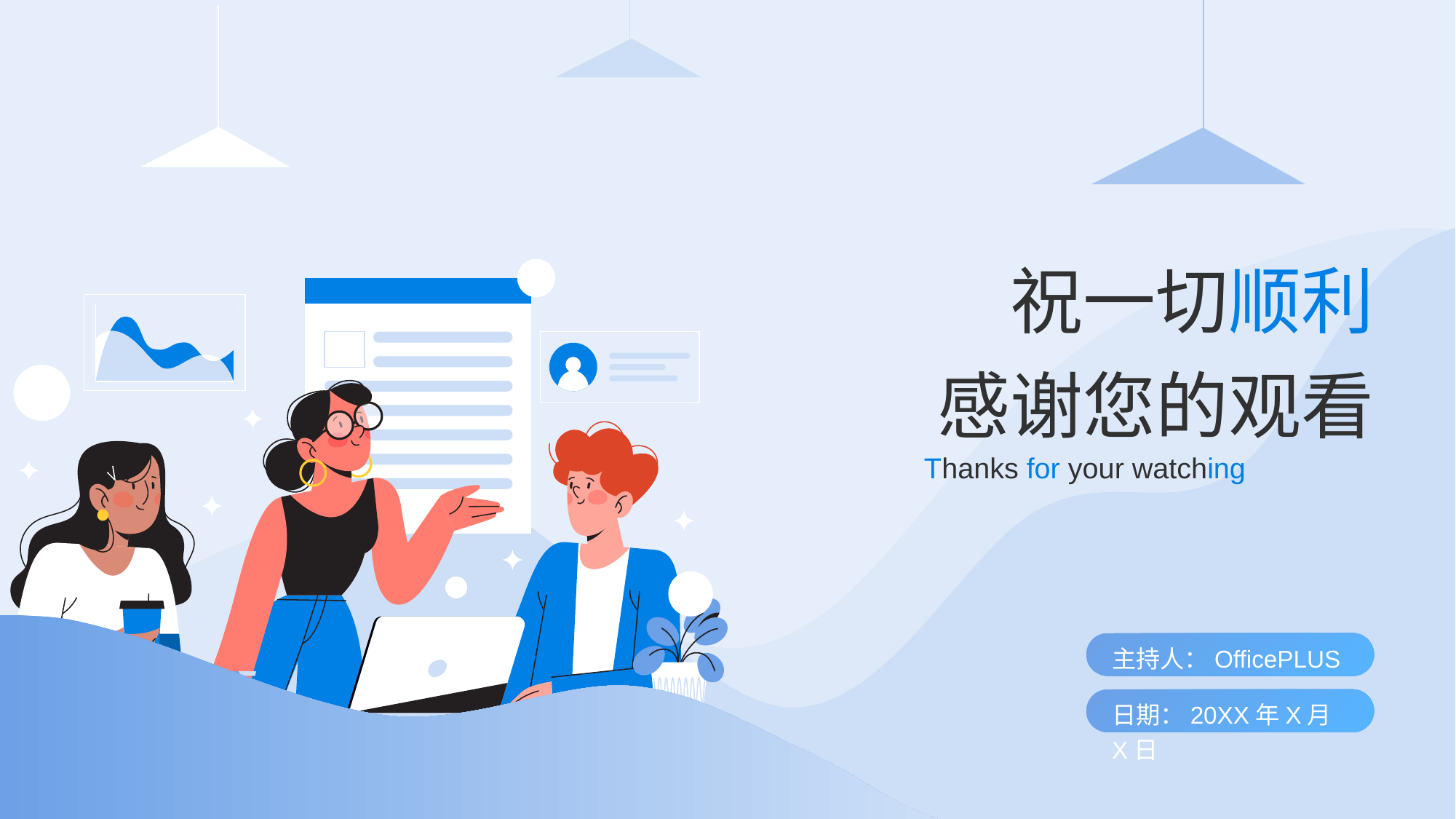

# 祝一切顺利 感谢您的观看
Thanks for your watching

主持人：OfficePLUS

日期：20XX年X月X日